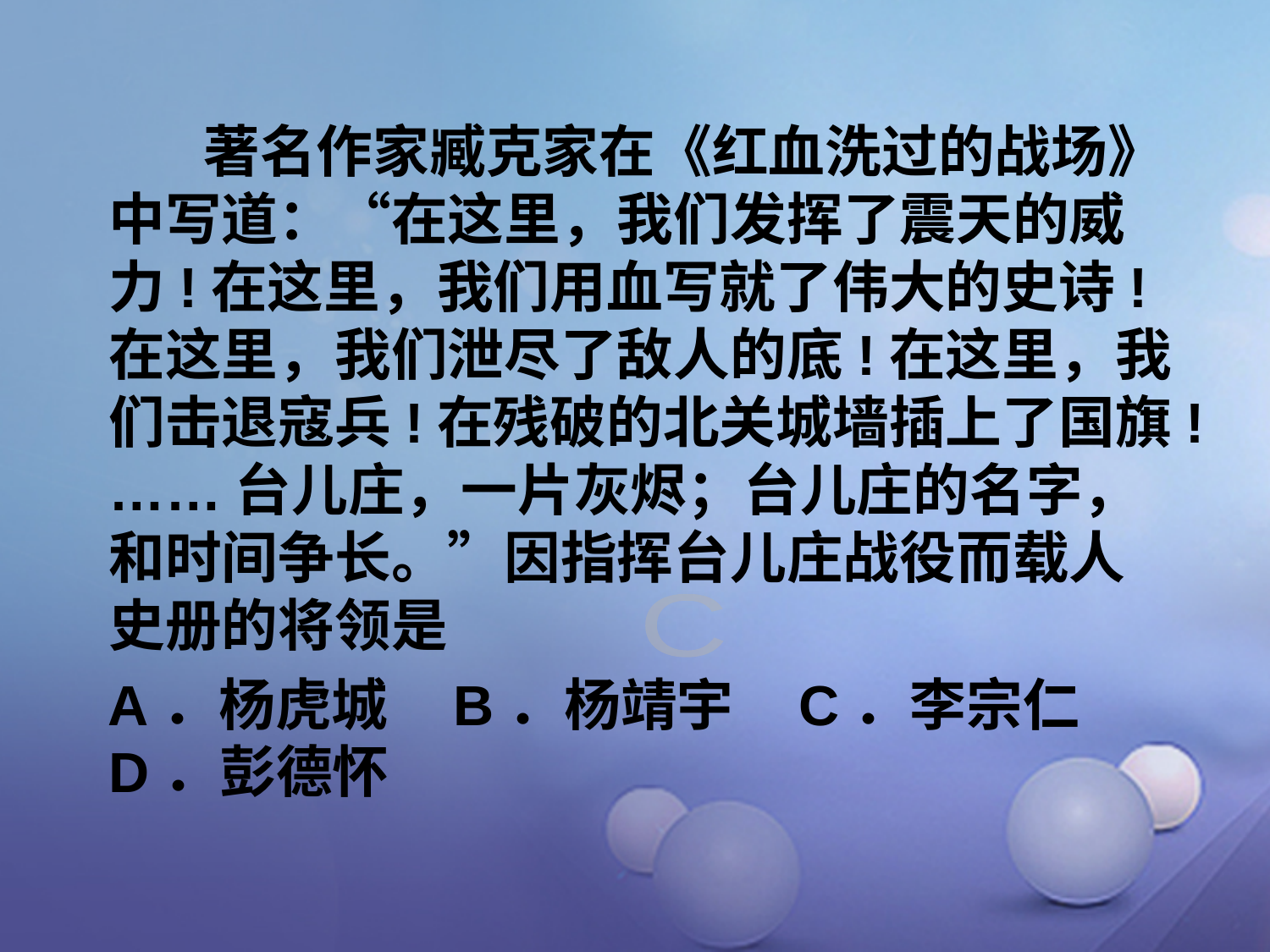

著名作家臧克家在《红血洗过的战场》中写道：“在这里，我们发挥了震天的威力!在这里，我们用血写就了伟大的史诗!在这里，我们泄尽了敌人的底!在这里，我们击退寇兵!在残破的北关城墙插上了国旗!……台儿庄，一片灰烬；台儿庄的名字，和时间争长。”因指挥台儿庄战役而载人史册的将领是
   A．杨虎城    B．杨靖宇    C．李宗仁    D．彭德怀

C